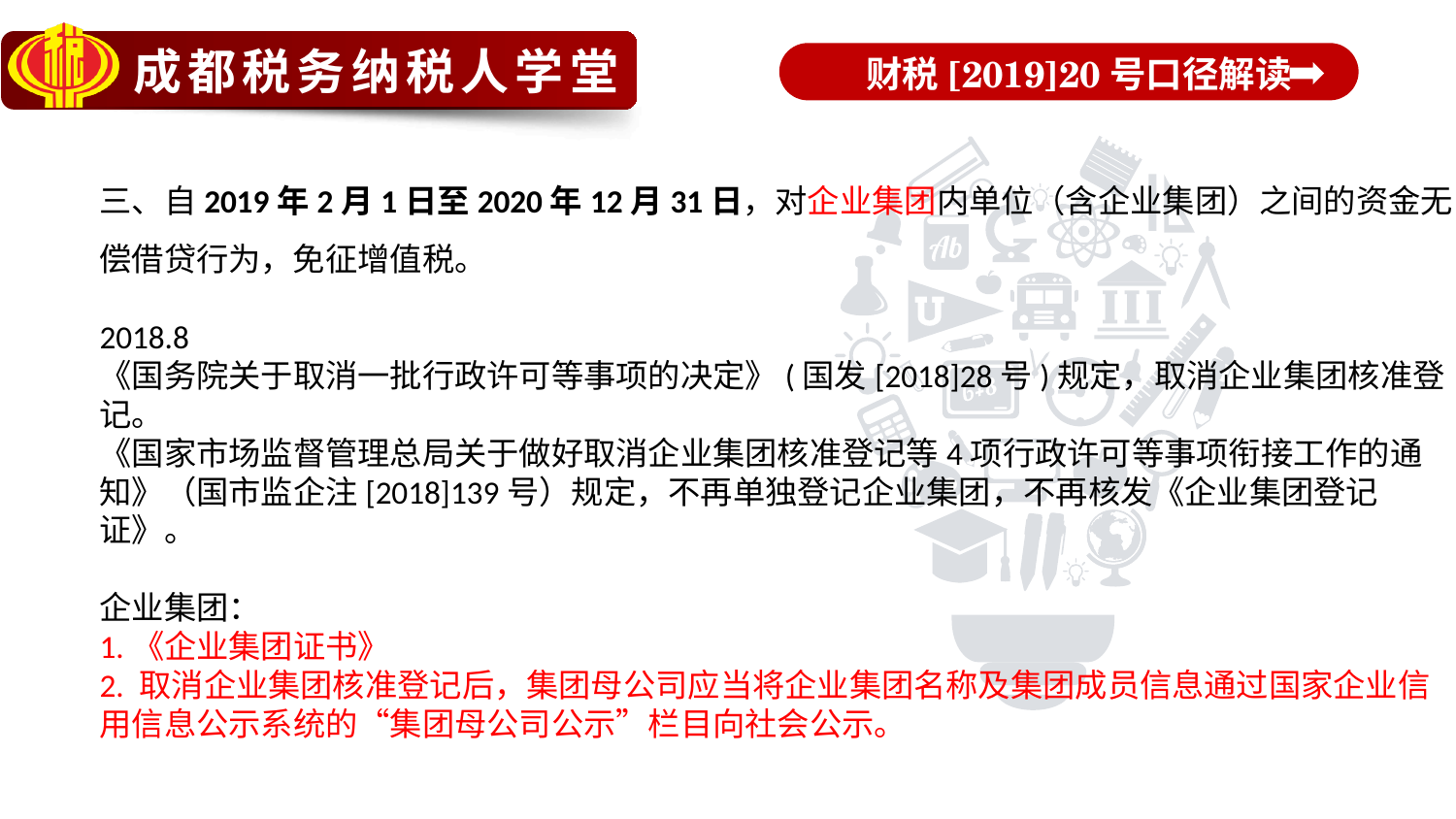

财税[2019]20号口径解读

三、自2019年2月1日至2020年12月31日，对企业集团内单位（含企业集团）之间的资金无偿借贷行为，免征增值税。

2018.8
《国务院关于取消一批行政许可等事项的决定》(国发[2018]28号)规定，取消企业集团核准登记。
《国家市场监督管理总局关于做好取消企业集团核准登记等4项行政许可等事项衔接工作的通知》（国市监企注[2018]139号）规定，不再单独登记企业集团，不再核发《企业集团登记证》。

企业集团：
1.《企业集团证书》
2. 取消企业集团核准登记后，集团母公司应当将企业集团名称及集团成员信息通过国家企业信用信息公示系统的“集团母公司公示”栏目向社会公示。